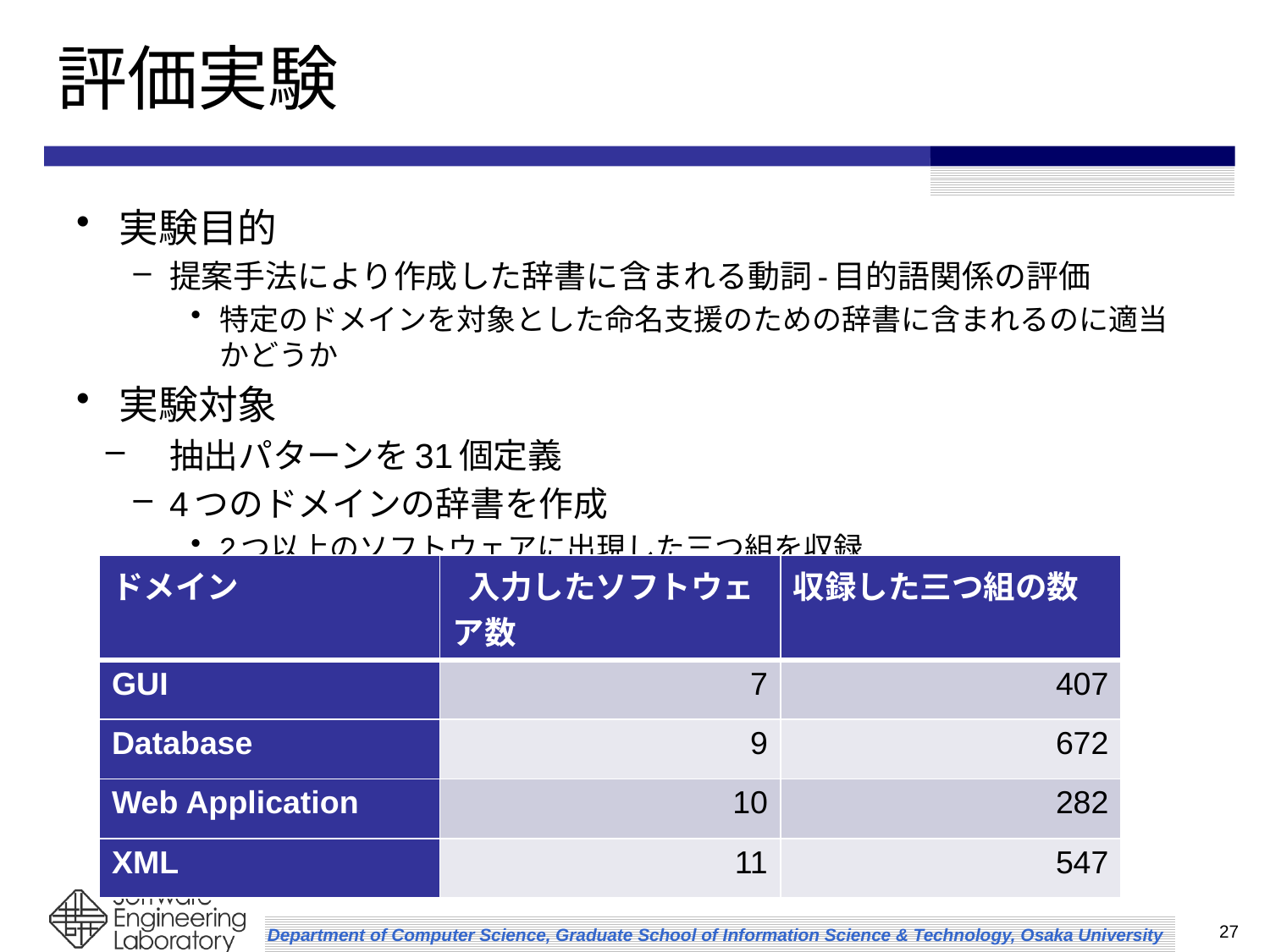

# 評価実験
実験目的
提案手法により作成した辞書に含まれる動詞-目的語関係の評価
特定のドメインを対象とした命名支援のための辞書に含まれるのに適当かどうか
実験対象
抽出パターンを31個定義
4つのドメインの辞書を作成
2つ以上のソフトウェアに出現した三つ組を収録

| ドメイン | 入力したソフトウェア数 | 収録した三つ組の数 |
| --- | --- | --- |
| GUI | 7 | 407 |
| Database | 9 | 672 |
| Web Application | 10 | 282 |
| XML | 11 | 547 |
27